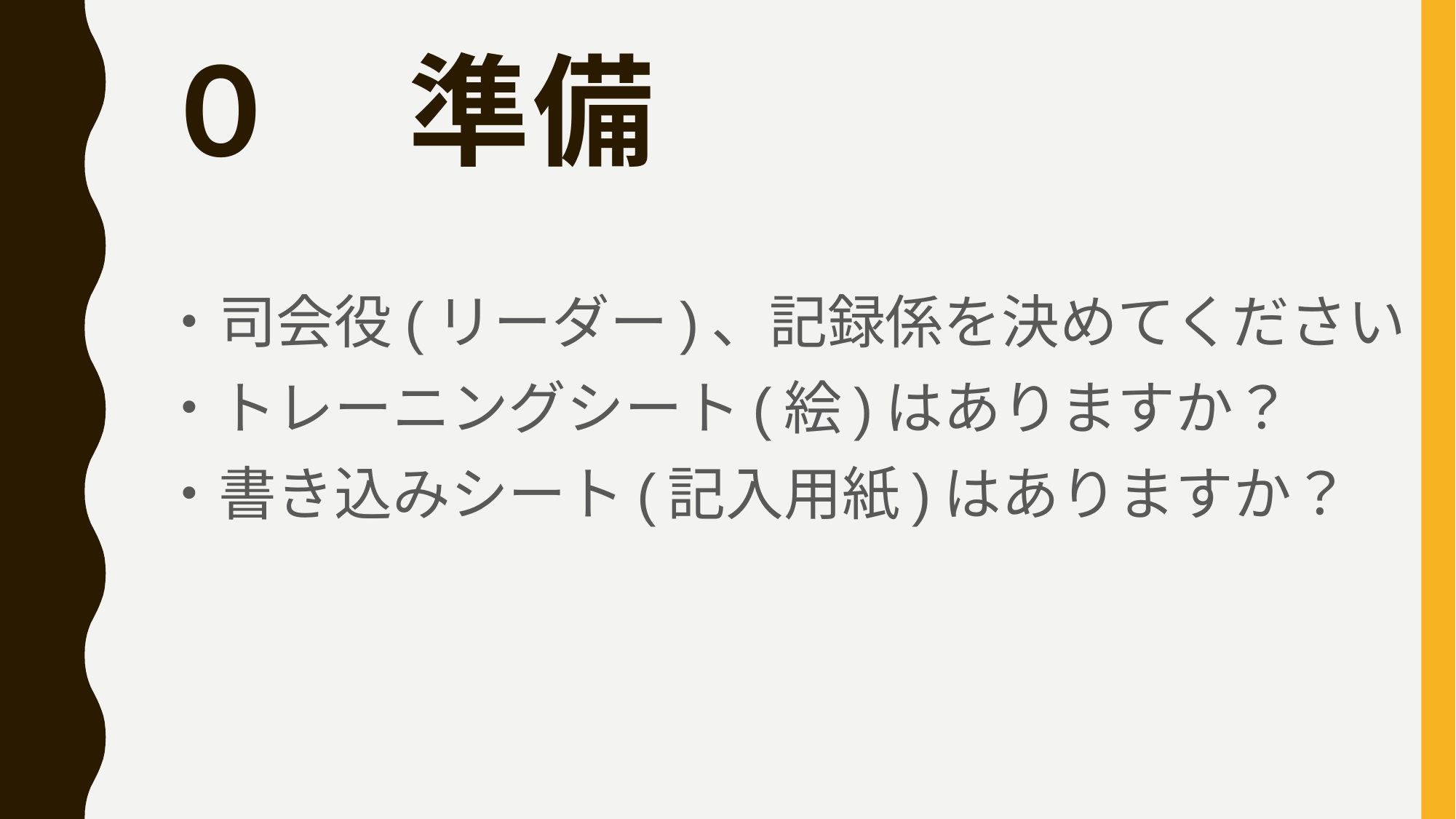

# ０　準備
・司会役(リーダー)、記録係を決めてください
・トレーニングシート(絵)はありますか？
・書き込みシート(記入用紙)はありますか？